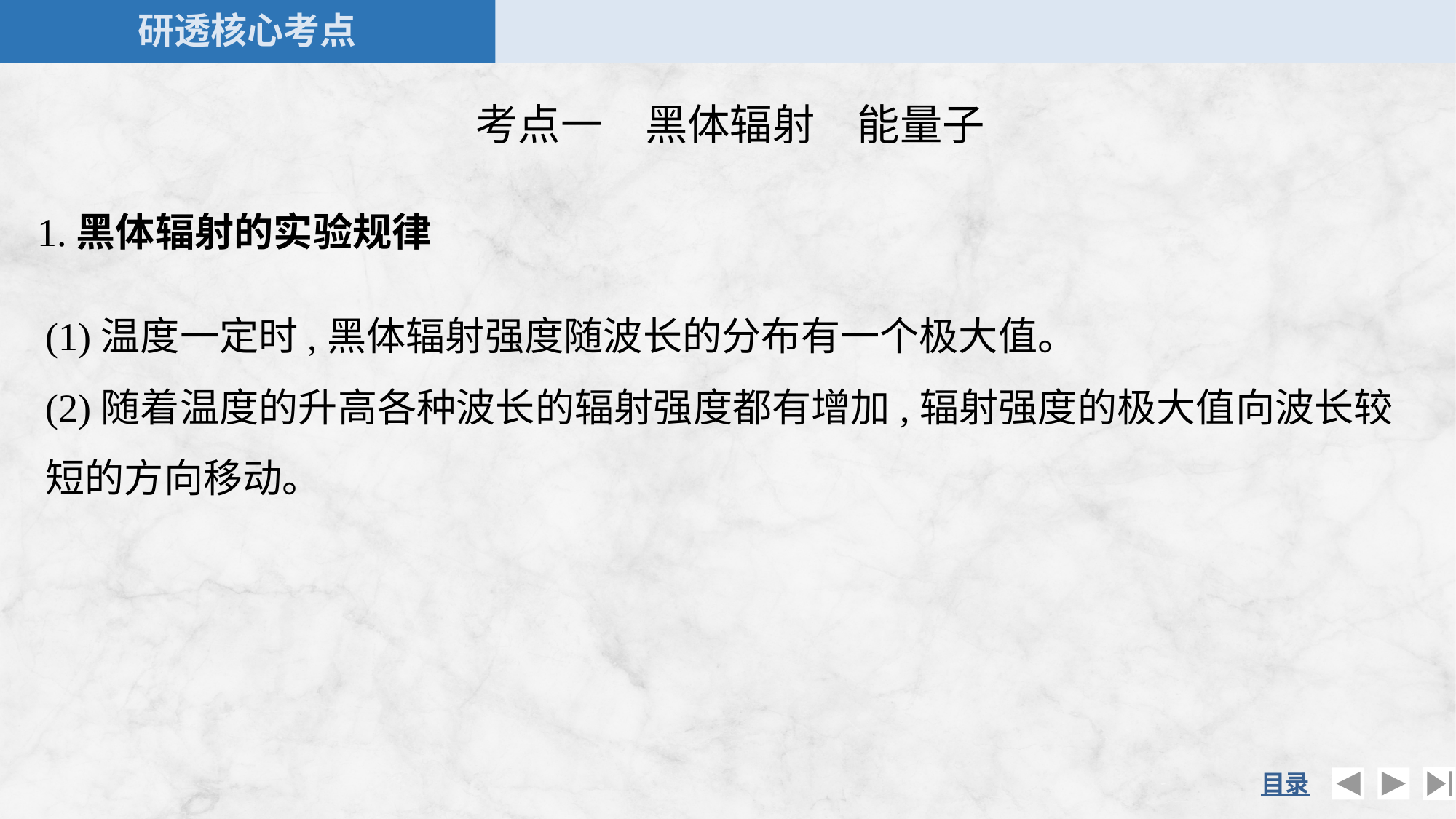

考点一　黑体辐射　能量子
 1.黑体辐射的实验规律
(1)温度一定时,黑体辐射强度随波长的分布有一个极大值。
(2)随着温度的升高各种波长的辐射强度都有增加,辐射强度的极大值向波长较短的方向移动。